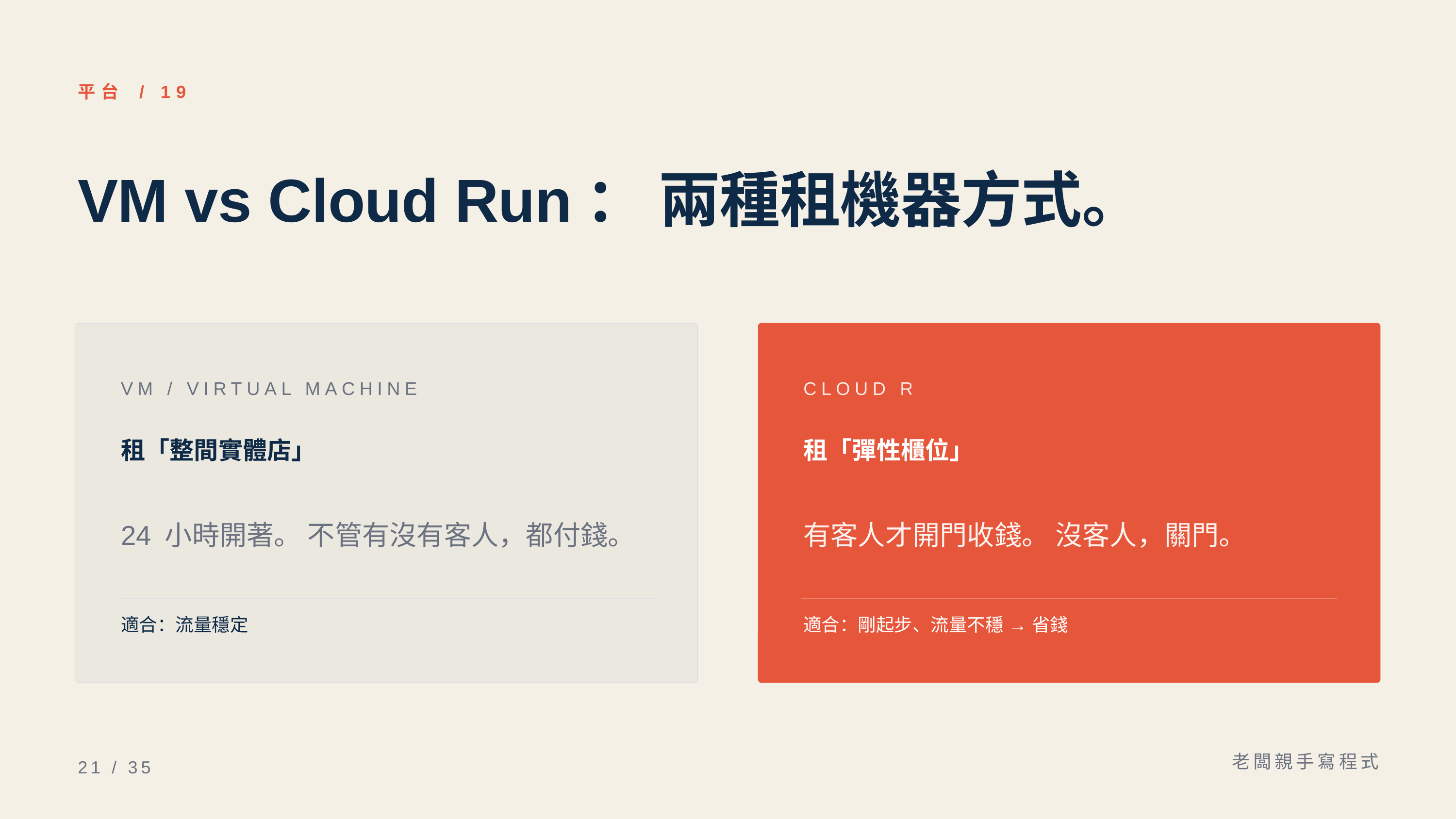

平台 / 19
VM vs Cloud Run： 兩種租機器方式。

VM / VIRTUAL MACHINE
CLOUD RUN
租「整間實體店」
租「彈性櫃位」
24 小時開著。 不管有沒有客人，都付錢。
有客人才開門收錢。 沒客人，關門。

適合：流量穩定
適合：剛起步、流量不穩 → 省錢
老闆親手寫程式
21 / 35